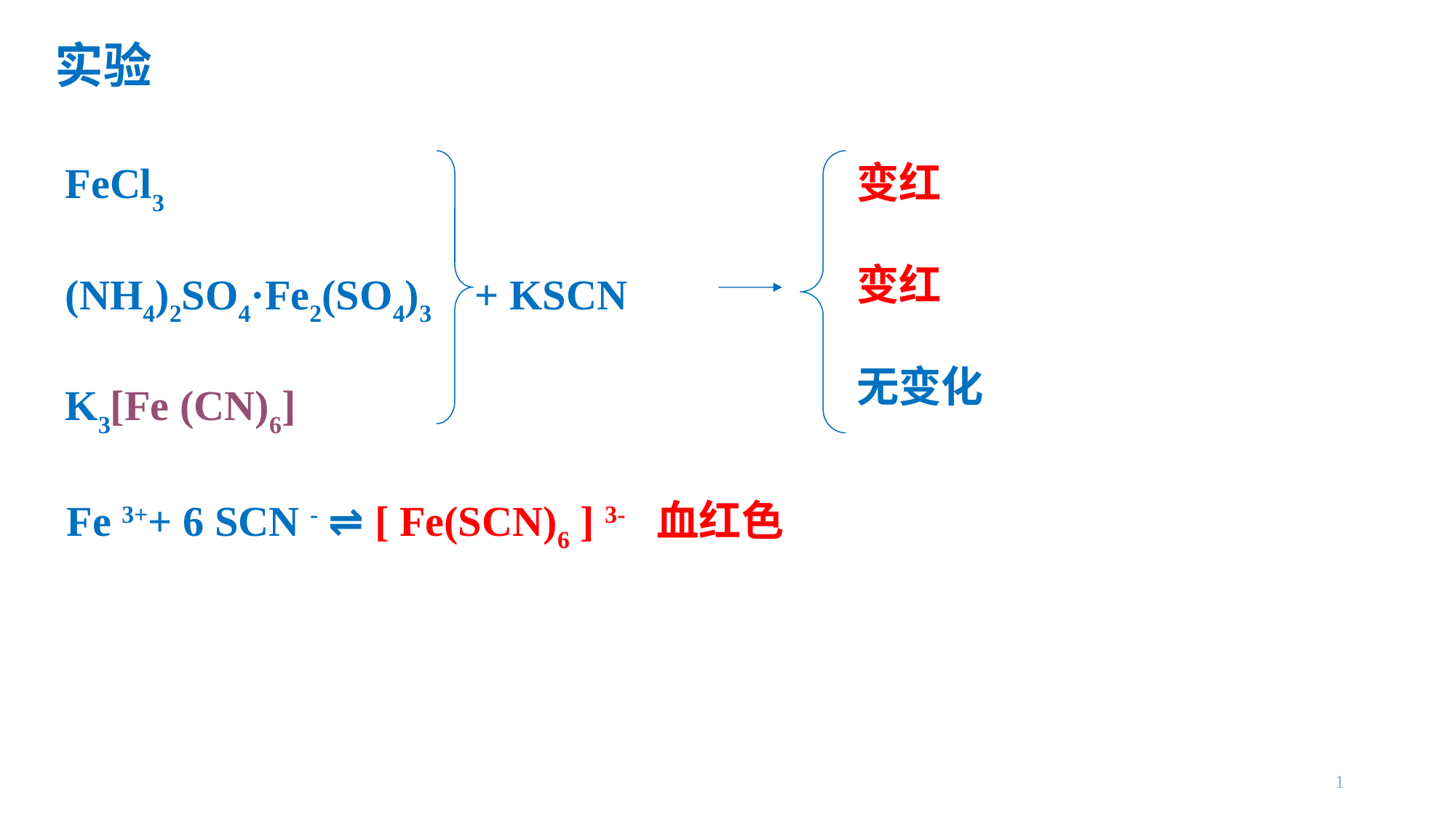

# 实验
FeCl3

(NH4)2SO4·Fe2(SO4)3       + KSCN

K3[Fe (CN)6]

变红

变红

无变化

Fe 3++ 6 SCN - ⇌ [ Fe(SCN)6 ] 3-  血红色

1